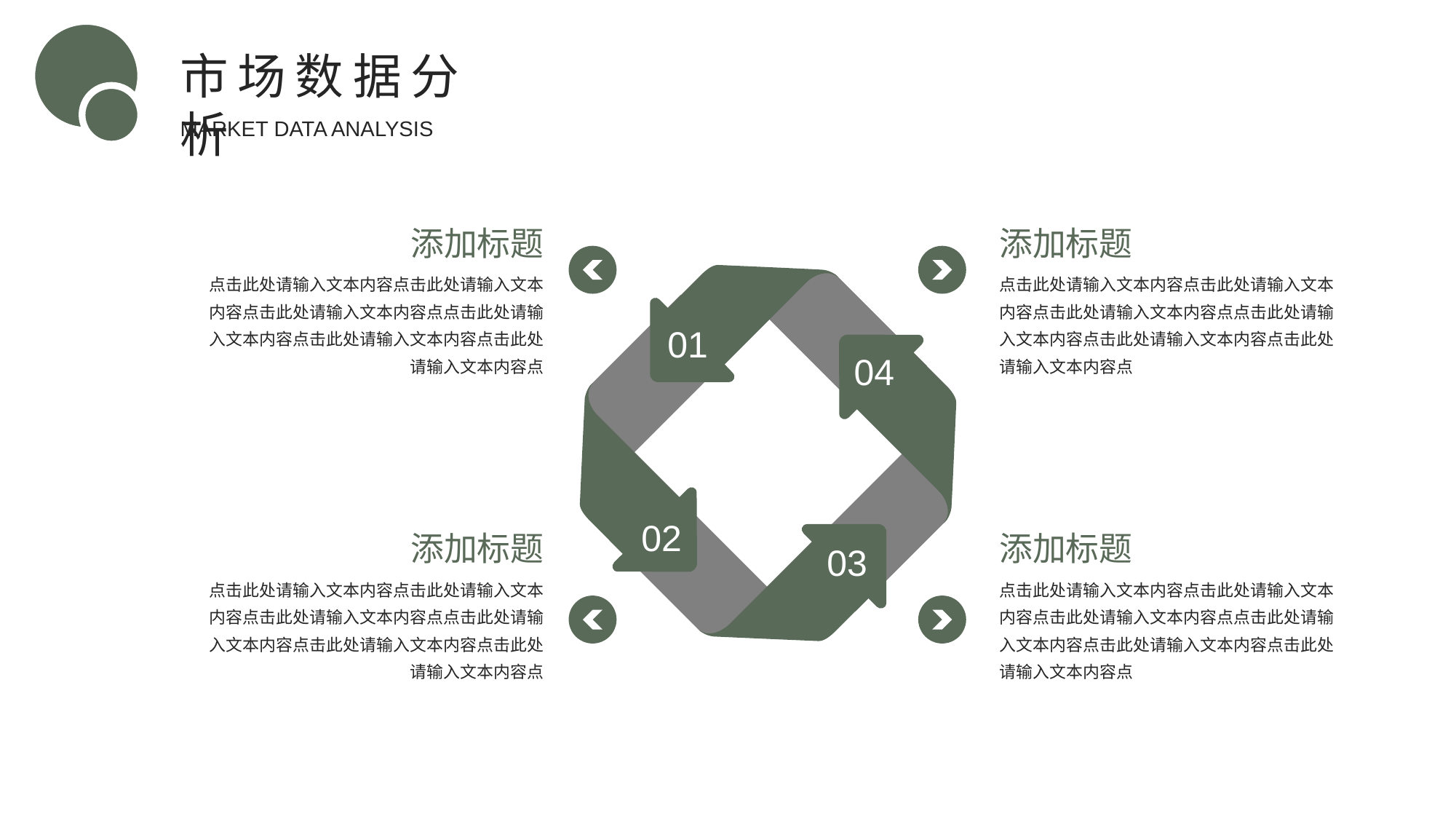

市场数据分析

MARKET DATA ANALYSIS
添加标题
添加标题

04

01
03

02
点击此处请输入文本内容点击此处请输入文本内容点击此处请输入文本内容点点击此处请输入文本内容点击此处请输入文本内容点击此处请输入文本内容点

点击此处请输入文本内容点击此处请输入文本内容点击此处请输入文本内容点点击此处请输入文本内容点击此处请输入文本内容点击此处请输入文本内容点

添加标题
添加标题
点击此处请输入文本内容点击此处请输入文本内容点击此处请输入文本内容点点击此处请输入文本内容点击此处请输入文本内容点击此处请输入文本内容点

点击此处请输入文本内容点击此处请输入文本内容点击此处请输入文本内容点点击此处请输入文本内容点击此处请输入文本内容点击此处请输入文本内容点